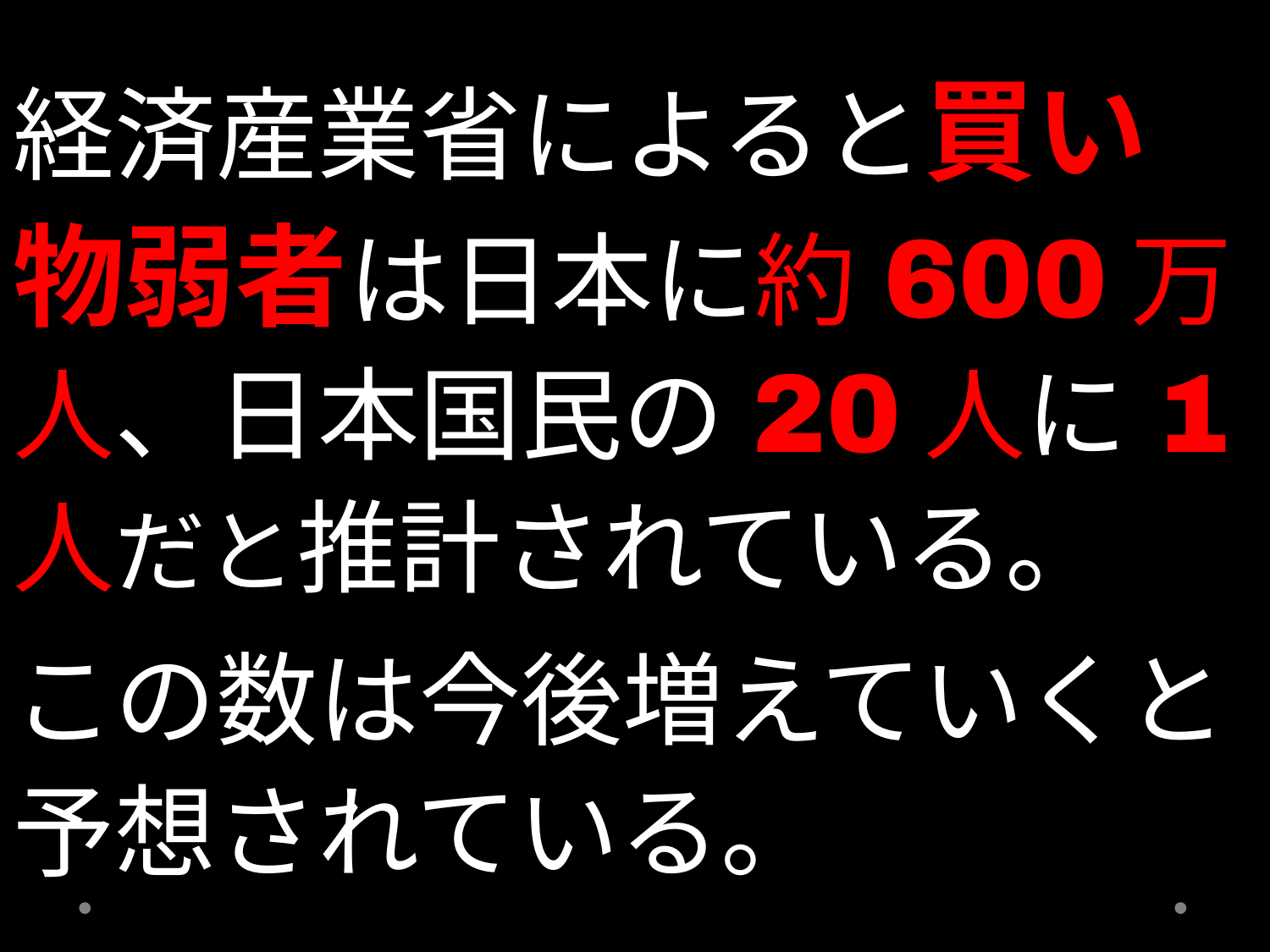

経済産業省によると買い物弱者は日本に約600万人、日本国民の20人に1人だと推計されている。
この数は今後増えていくと予想されている。